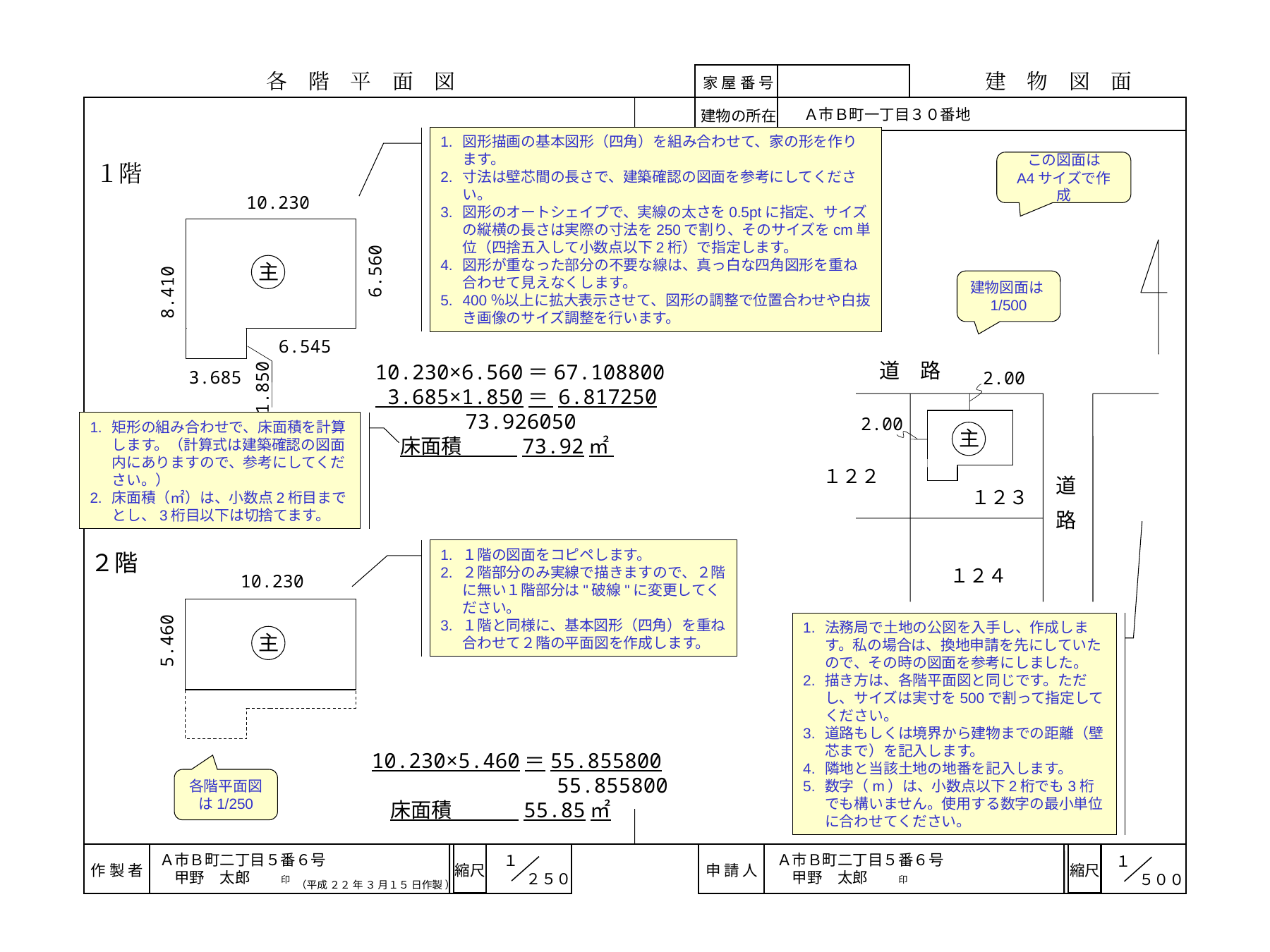

各　階　平　面　図
建　物　図　面

家 屋 番 号

建物の所在
Ａ市Ｂ町一丁目３０番地
図形描画の基本図形（四角）を組み合わせて、家の形を作ります。
寸法は壁芯間の長さで、建築確認の図面を参考にしてください。
図形のオートシェイプで、実線の太さを0.5ptに指定、サイズの縦横の長さは実際の寸法を250で割り、そのサイズをcm単位（四捨五入して小数点以下2桁）で指定します。
図形が重なった部分の不要な線は、真っ白な四角図形を重ね合わせて見えなくします。
400％以上に拡大表示させて、図形の調整で位置合わせや白抜き画像のサイズ調整を行います。
この図面は
A4サイズで作成
１階
10.230

主

6.560
建物図面は1/500
8.410

6.545
道　路
10.230×6.560＝67.108800
 3.685×1.850＝ 6.817250
            　 73.926050
　 床面積　  　 73.92㎡
3.685
2.00

1.850

2.00

主

矩形の組み合わせで、床面積を計算します。（計算式は建築確認の図面内にありますので、参考にしてください。）
床面積（㎡）は、小数点2桁目までとし、3桁目以下は切捨てます。

１２２

道
路
１２３

２階
１階の図面をコピペします。
２階部分のみ実線で描きますので、２階に無い１階部分は"破線"に変更してください。
１階と同様に、基本図形（四角）を重ね合わせて２階の平面図を作成します。
１２４
10.230

法務局で土地の公図を入手し、作成します。私の場合は、換地申請を先にしていたので、その時の図面を参考にしました。
描き方は、各階平面図と同じです。ただし、サイズは実寸を500で割って指定してください。
道路もしくは境界から建物までの距離（壁芯まで）を記入します。
隣地と当該土地の地番を記入します。
数字（m）は、小数点以下2桁でも3桁でも構いません。使用する数字の最小単位に合わせてください。
主

5.460
主

10.230×5.460＝55.855800
               55.855800
   床面積　　　 55.85㎡
各階平面図は1/250

申 請 人
縮尺

Ａ市Ｂ町二丁目５番６号
　甲野　太郎　　印
Ａ市Ｂ町二丁目５番６号
　甲野　太郎　　印
１
　　　２５０

１
　　　５００

作 製 者
縮尺
（平成 ２２ 年 ３ 月１５ 日作製 ）